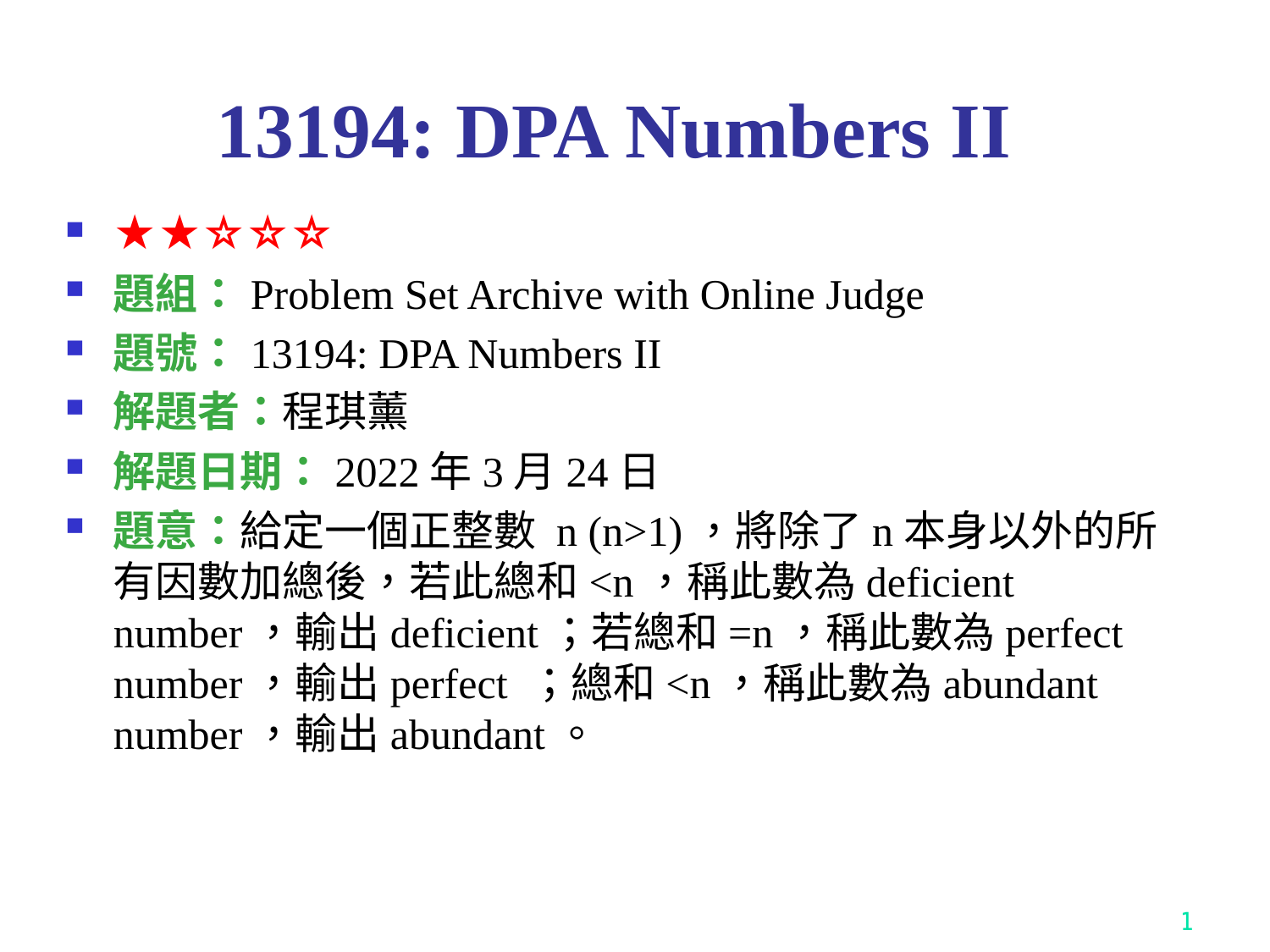

# 13194: DPA Numbers II
★★☆☆☆
題組：Problem Set Archive with Online Judge
題號：13194: DPA Numbers II
解題者：程琪薰
解題日期：2022年3月24日
題意：給定一個正整數 n (n>1)，將除了n本身以外的所有因數加總後，若此總和<n，稱此數為deficient number，輸出deficient；若總和=n，稱此數為perfect number，輸出perfect ；總和<n，稱此數為abundant number，輸出abundant。
1